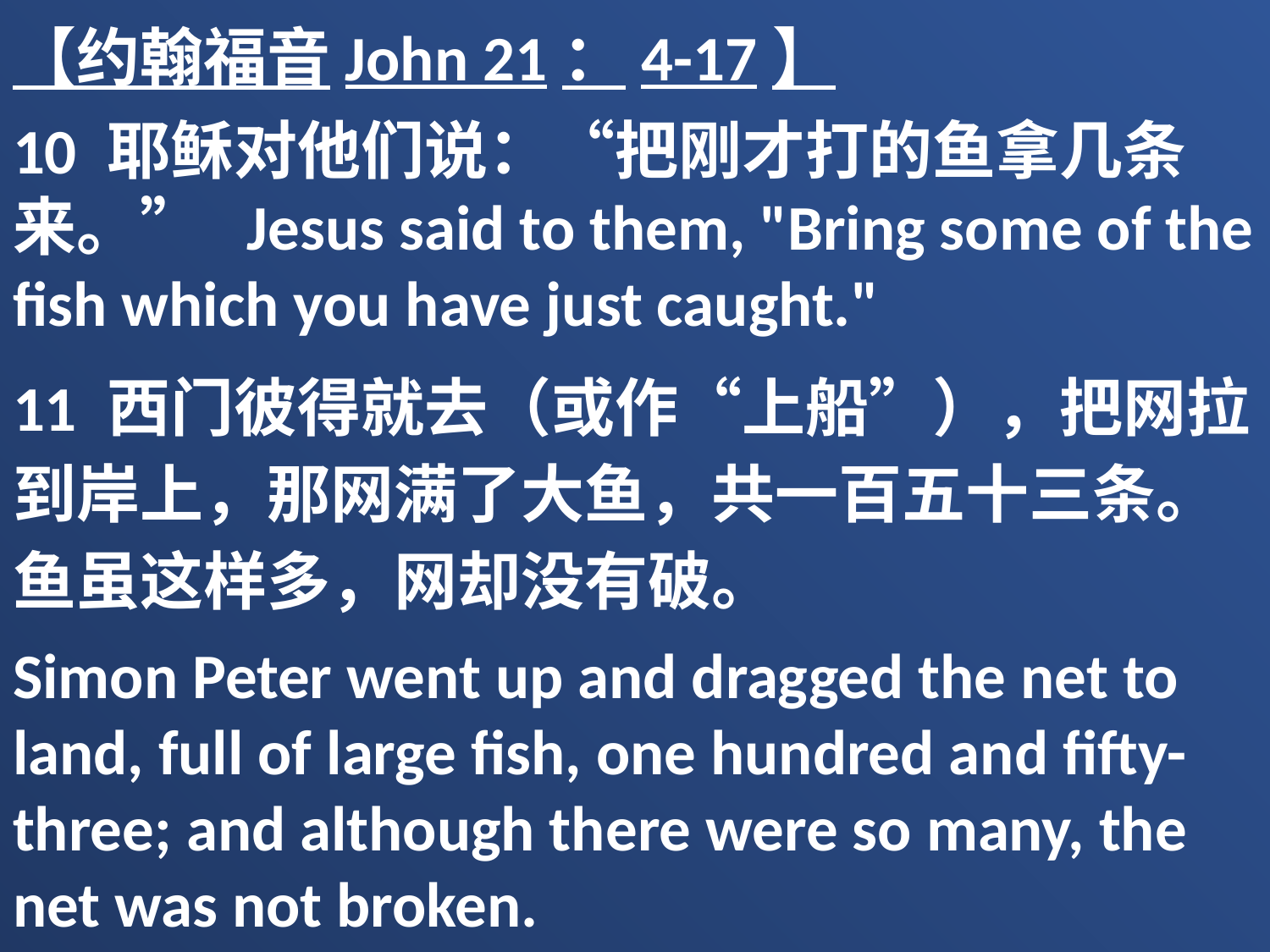

【约翰福音John 21：4-17】
10 耶稣对他们说：“把刚才打的鱼拿几条来。”  Jesus said to them, "Bring some of the fish which you have just caught."
11 西门彼得就去（或作“上船”），把网拉到岸上，那网满了大鱼，共一百五十三条。鱼虽这样多，网却没有破。
Simon Peter went up and dragged the net to land, full of large fish, one hundred and fifty-three; and although there were so many, the net was not broken.